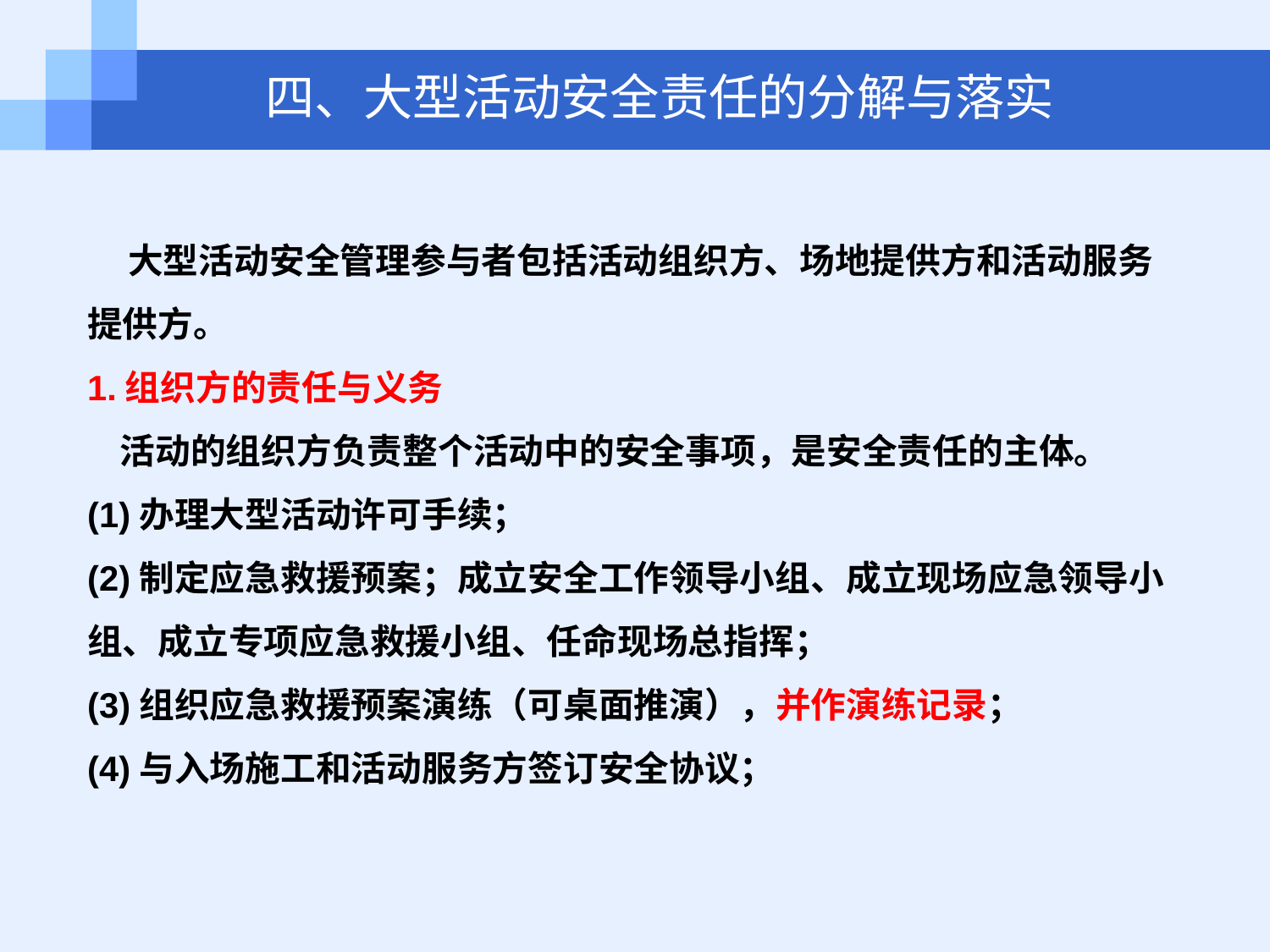

四、大型活动安全责任的分解与落实
    大型活动安全管理参与者包括活动组织方、场地提供方和活动服务提供方。
1.组织方的责任与义务
   活动的组织方负责整个活动中的安全事项，是安全责任的主体。
(1)办理大型活动许可手续；
(2)制定应急救援预案；成立安全工作领导小组、成立现场应急领导小组、成立专项应急救援小组、任命现场总指挥；
(3)组织应急救援预案演练（可桌面推演），并作演练记录；
(4)与入场施工和活动服务方签订安全协议；